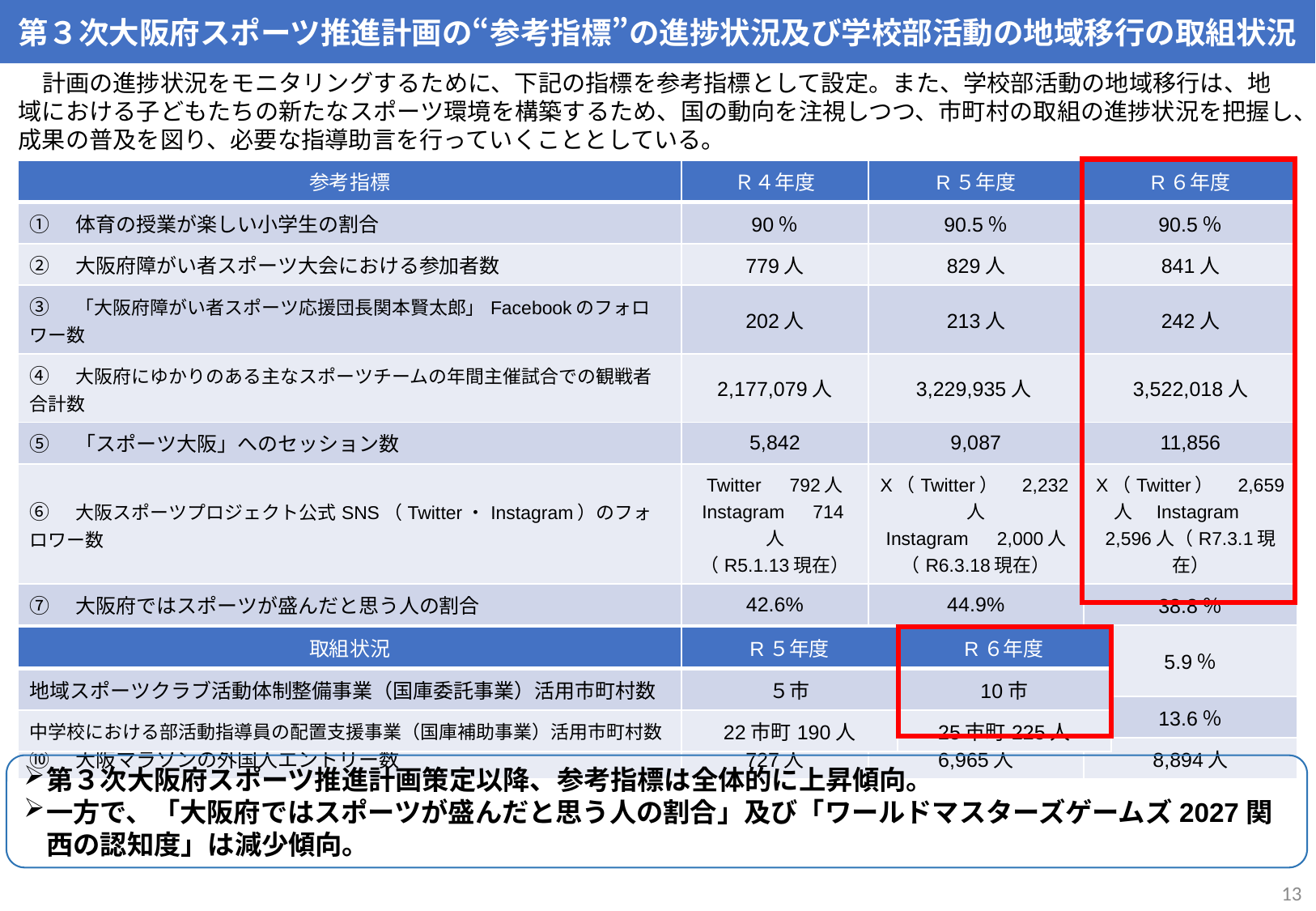

第３次大阪府スポーツ推進計画の“参考指標”の進捗状況及び学校部活動の地域移行の取組状況
計画の進捗状況をモニタリングするために、下記の指標を参考指標として設定。また、学校部活動の地域移行は、地域における子どもたちの新たなスポーツ環境を構築するため、国の動向を注視しつつ、市町村の取組の進捗状況を把握し、成果の普及を図り、必要な指導助言を行っていくこととしている。

| 参考指標 | Ｒ４年度 | R５年度 | R６年度 |
| --- | --- | --- | --- |
| ①　体育の授業が楽しい小学生の割合 | 90％ | 90.5％ | 90.5％ |
| ②　大阪府障がい者スポーツ大会における参加者数 | 779人 | 829人 | 841人 |
| ③　「大阪府障がい者スポーツ応援団長関本賢太郎」Facebookのフォロワー数 | 202人 | 213人 | 242人 |
| ④　大阪府にゆかりのある主なスポーツチームの年間主催試合での観戦者合計数 | 2,177,079人 | 3,229,935人 | 3,522,018人 |
| ⑤　「スポーツ大阪」へのセッション数 | 5,842 | 9,087 | 11,856 |
| ⑥　大阪スポーツプロジェクト公式SNS（Twitter・Instagram）のフォロワー数 | Twitter　792人 Instagram　714人 （R5.1.13現在） | X（Twitter）　2,232人 Instagram　2,000人 （R6.3.18現在） | X（Twitter）　2,659人　Instagram　2,596人（R7.3.1現在） |
| ⑦　大阪府ではスポーツが盛んだと思う人の割合 | 42.6% | 44.9% | 38.8％ |
| ⑧　この一年間にスポーツボランティア活動をしたことがある人の割合 | 5％ | 5.4％ | 5.9％ |
| ⑨　ワールドマスターズゲームズ2021／2027関西の認知度 | 15.5％ | 23.1％ | 13.6％ |
| ⑩　大阪マラソンの外国人エントリー数 | 727人 | 6,965人 | 8,894人 |
| 取組状況 | R５年度 | R６年度 |
| --- | --- | --- |
| 地域スポーツクラブ活動体制整備事業（国庫委託事業）活用市町村数 | ５市 | 10市 |
| 中学校における部活動指導員の配置支援事業（国庫補助事業）活用市町村数 | 22市町190人 | 25市町225人 |

第３次大阪府スポーツ推進計画策定以降、参考指標は全体的に上昇傾向。
一方で、「大阪府ではスポーツが盛んだと思う人の割合」及び「ワールドマスターズゲームズ2027関西の認知度」は減少傾向。
13